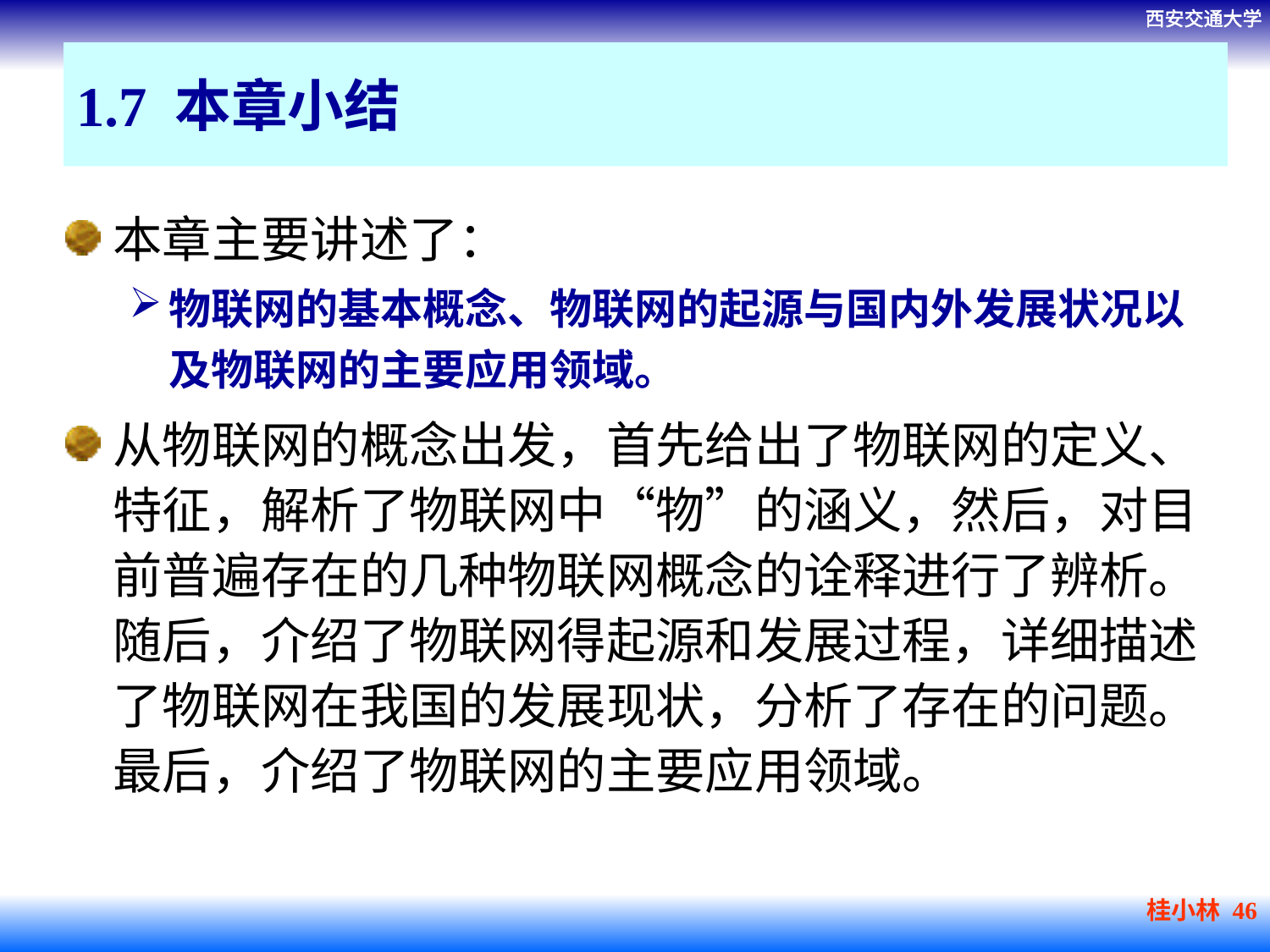

1.7 本章小结
本章主要讲述了：
物联网的基本概念、物联网的起源与国内外发展状况以及物联网的主要应用领域。
从物联网的概念出发，首先给出了物联网的定义、特征，解析了物联网中“物”的涵义，然后，对目前普遍存在的几种物联网概念的诠释进行了辨析。随后，介绍了物联网得起源和发展过程，详细描述了物联网在我国的发展现状，分析了存在的问题。最后，介绍了物联网的主要应用领域。
桂小林 46